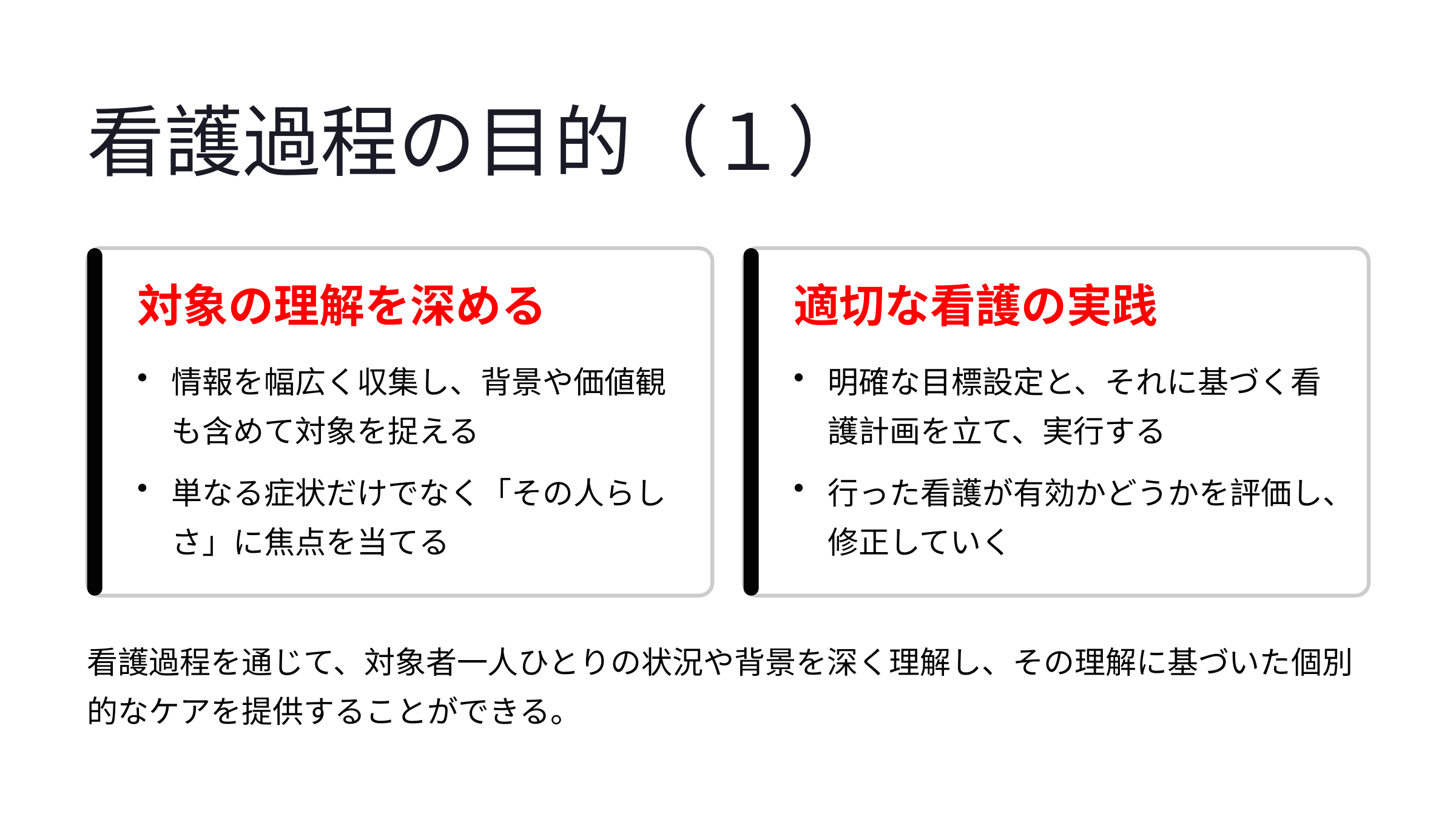

看護過程の目的（１）

対象の理解を深める
適切な看護の実践
情報を幅広く収集し、背景や価値観も含めて対象を捉える
明確な目標設定と、それに基づく看護計画を立て、実行する
単なる症状だけでなく「その人らしさ」に焦点を当てる
行った看護が有効かどうかを評価し、修正していく
看護過程を通じて、対象者一人ひとりの状況や背景を深く理解し、その理解に基づいた個別的なケアを提供することができる。